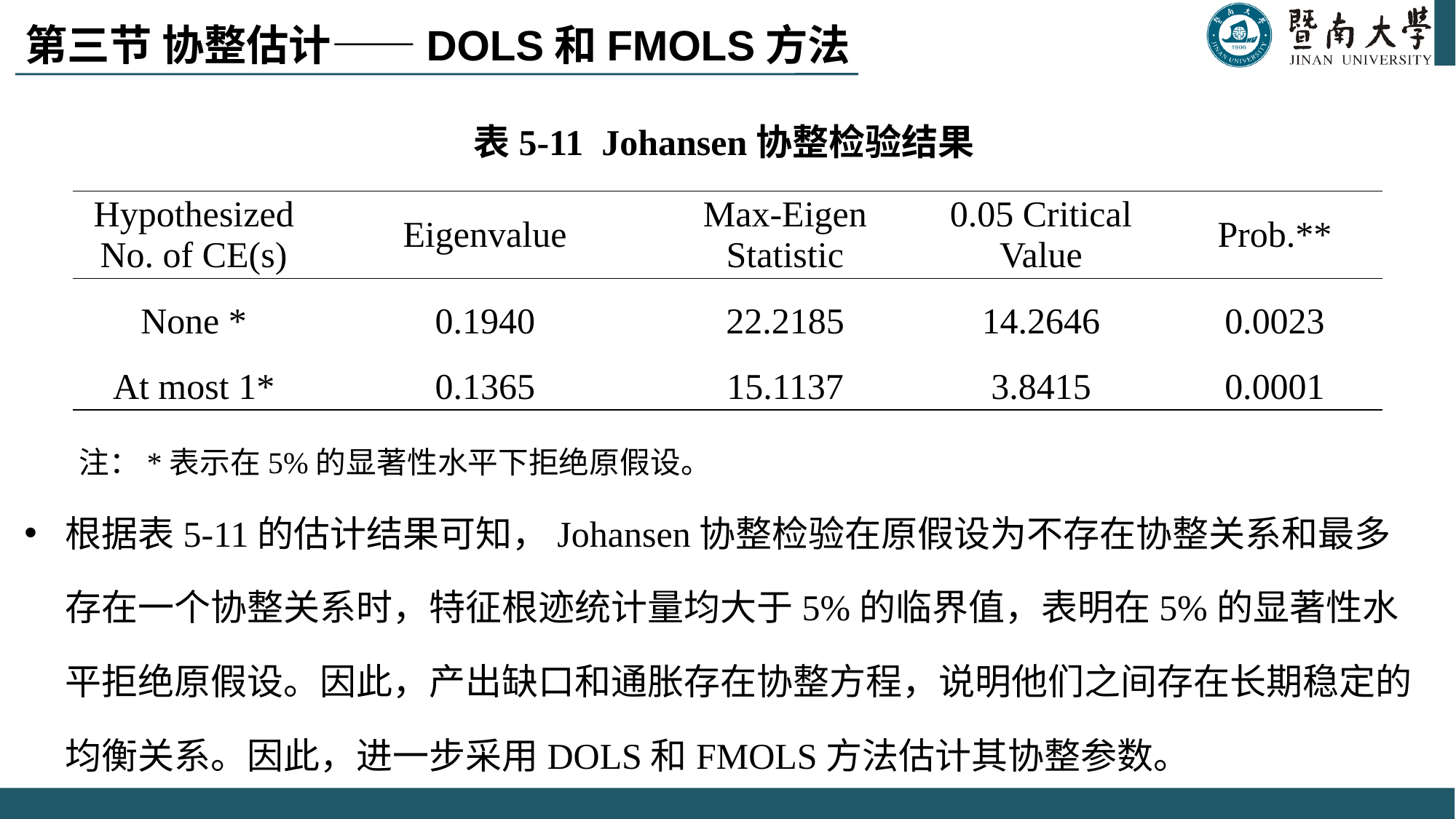

# 第三节 协整估计——DOLS和FMOLS方法
表5-11  Johansen协整检验结果

注：*表示在5%的显著性水平下拒绝原假设。
根据表5-11的估计结果可知，Johansen协整检验在原假设为不存在协整关系和最多存在一个协整关系时，特征根迹统计量均大于5%的临界值，表明在5%的显著性水平拒绝原假设。因此，产出缺口和通胀存在协整方程，说明他们之间存在长期稳定的均衡关系。因此，进一步采用DOLS和FMOLS方法估计其协整参数。
| Hypothesized No. of CE(s) | Eigenvalue | Max-Eigen Statistic | 0.05 Critical Value | Prob.\*\* |
| --- | --- | --- | --- | --- |
| None \* | 0.1940 | 22.2185 | 14.2646 | 0.0023 |
| At most 1\* | 0.1365 | 15.1137 | 3.8415 | 0.0001 |